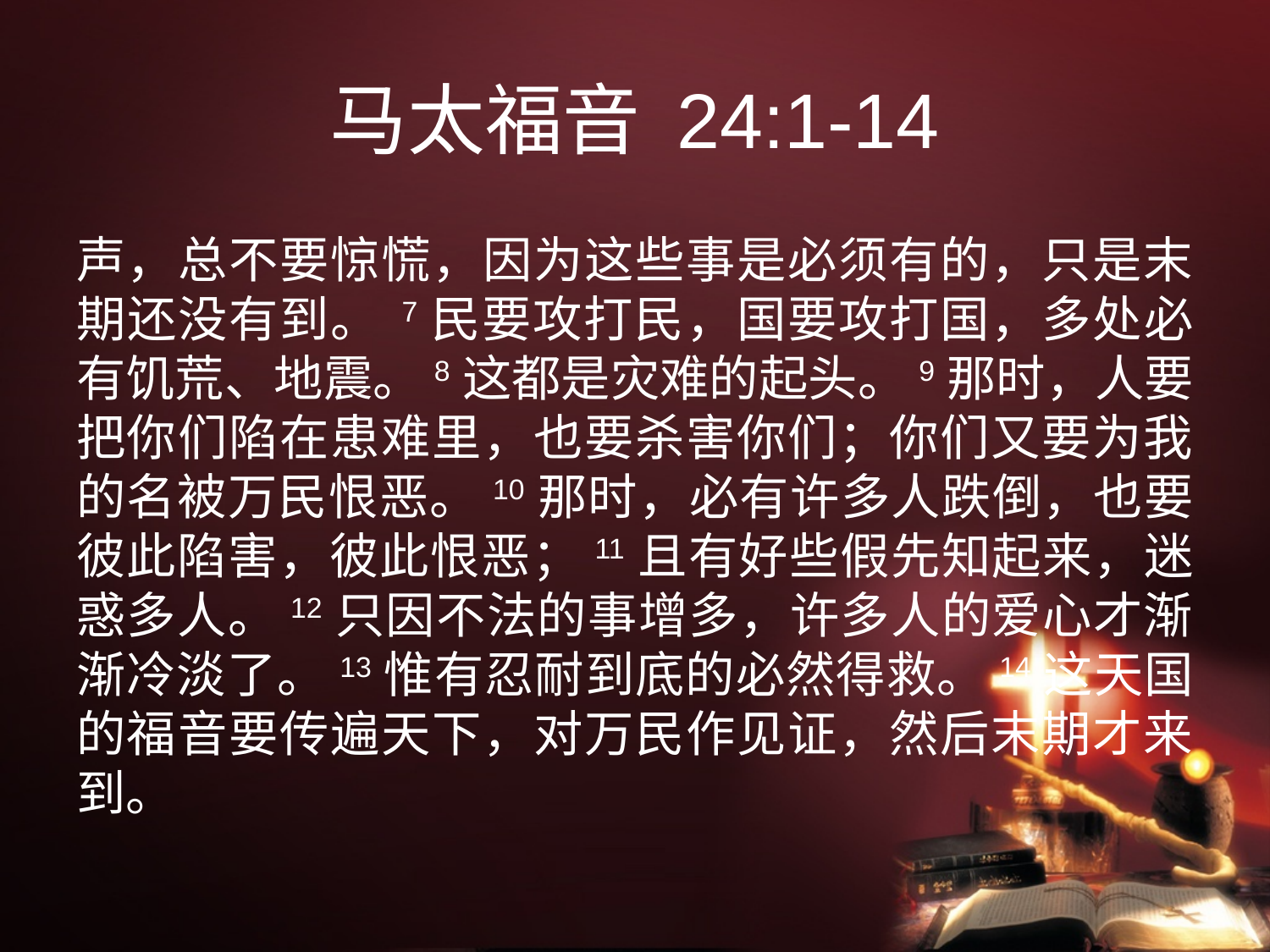

# 马太福音 24:1-14
声，总不要惊慌，因为这些事是必须有的，只是末期还没有到。 7民要攻打民，国要攻打国，多处必有饥荒、地震。8这都是灾难的起头。9那时，人要把你们陷在患难里，也要杀害你们；你们又要为我的名被万民恨恶。10那时，必有许多人跌倒，也要彼此陷害，彼此恨恶；11且有好些假先知起来，迷惑多人。12只因不法的事增多，许多人的爱心才渐渐冷淡了。13惟有忍耐到底的必然得救。14这天国的福音要传遍天下，对万民作见证，然后末期才来到。